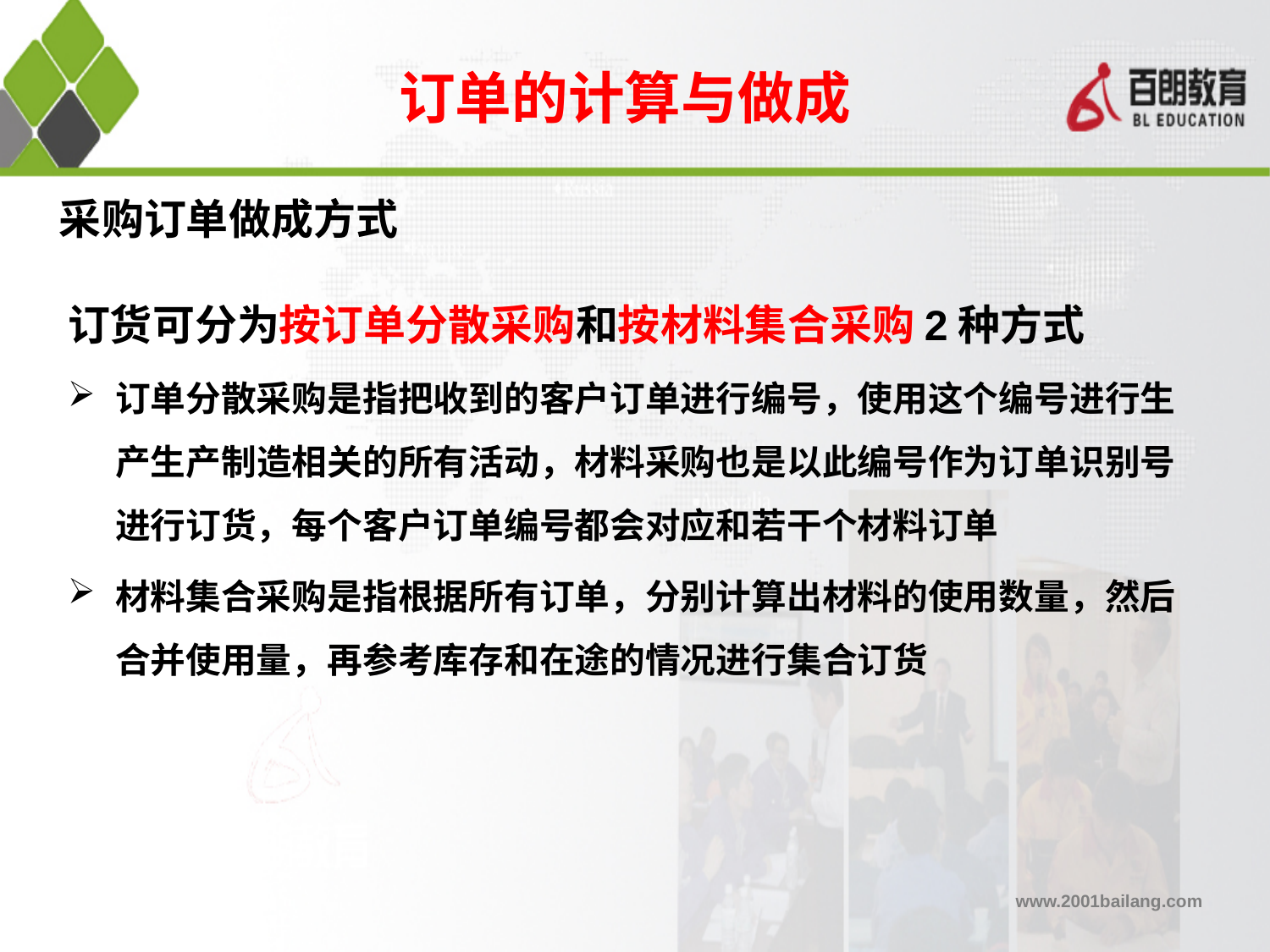

订单的计算与做成
采购订单做成方式
订货可分为按订单分散采购和按材料集合采购2种方式
订单分散采购是指把收到的客户订单进行编号，使用这个编号进行生产生产制造相关的所有活动，材料采购也是以此编号作为订单识别号进行订货，每个客户订单编号都会对应和若干个材料订单
材料集合采购是指根据所有订单，分别计算出材料的使用数量，然后合并使用量，再参考库存和在途的情况进行集合订货